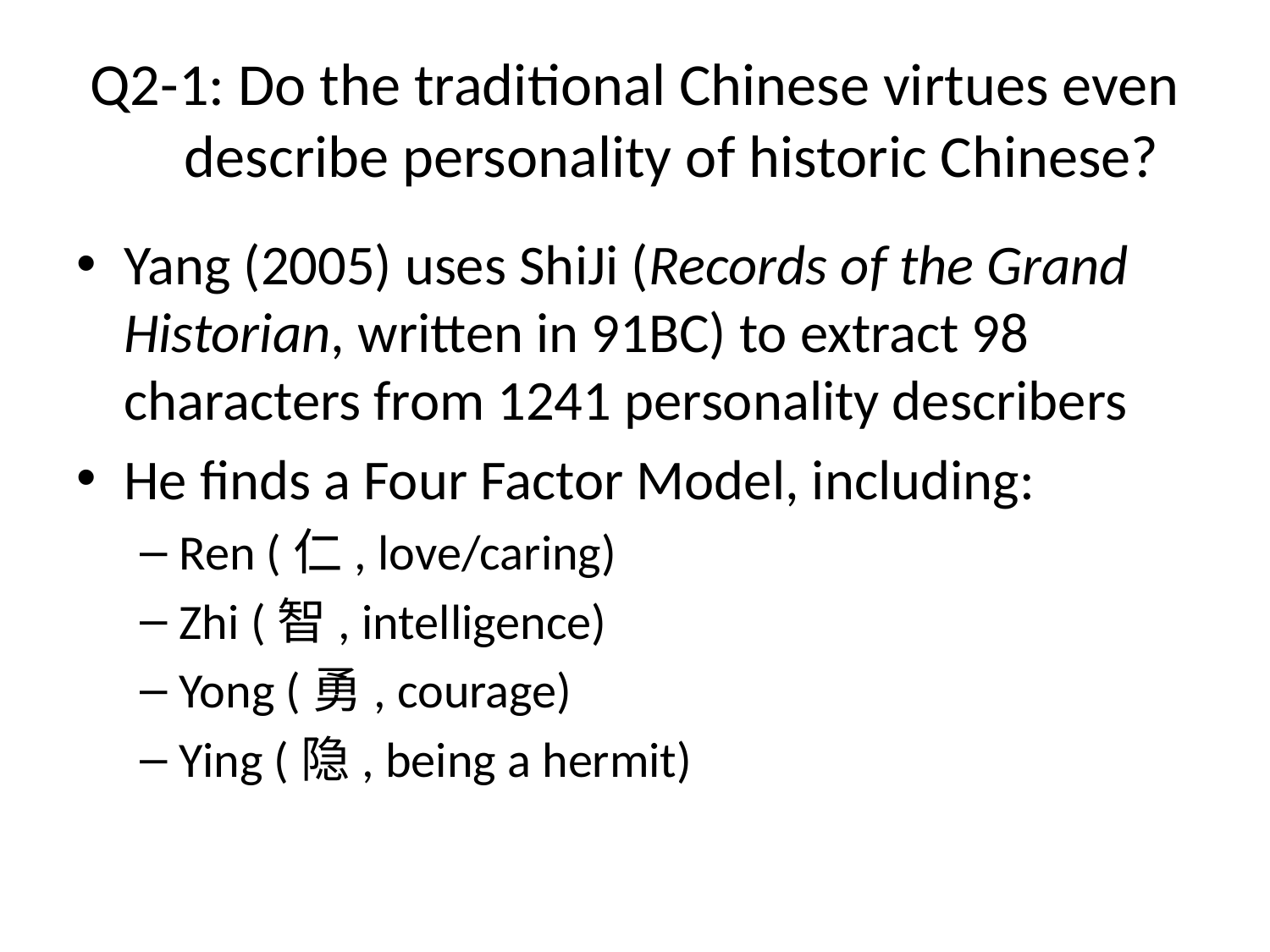

# Q2-1: Do the traditional Chinese virtues even describe personality of historic Chinese?
Yang (2005) uses ShiJi (Records of the Grand Historian, written in 91BC) to extract 98 characters from 1241 personality describers
He finds a Four Factor Model, including:
Ren (仁, love/caring)
Zhi (智, intelligence)
Yong (勇, courage)
Ying (隐, being a hermit)